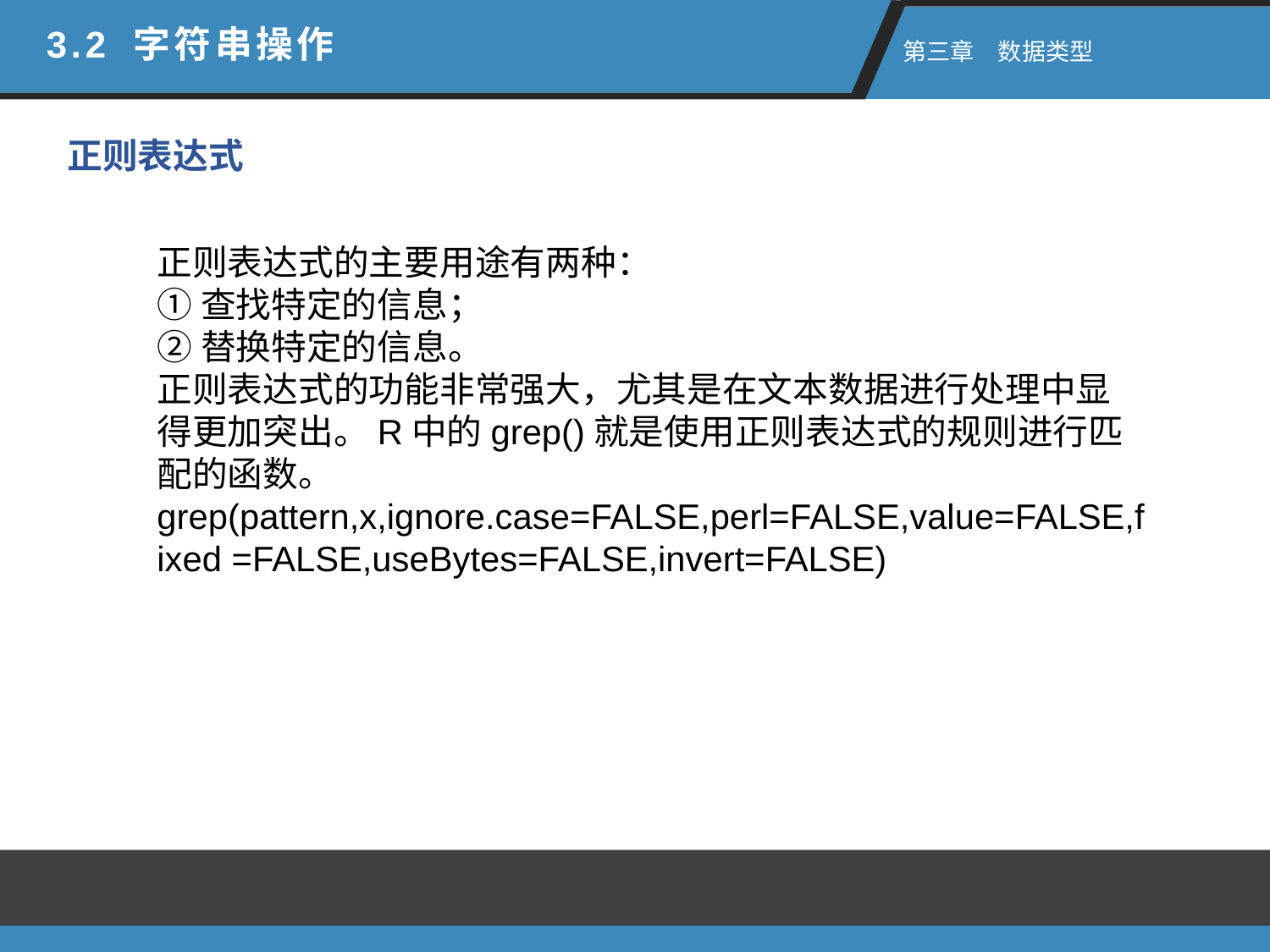

3.2 字符串操作
  第三章　数据类型
正则表达式
正则表达式的主要用途有两种：
①查找特定的信息；
②替换特定的信息。
正则表达式的功能非常强大，尤其是在文本数据进行处理中显得更加突出。R中的grep()就是使用正则表达式的规则进行匹配的函数。
grep(pattern,x,ignore.case=FALSE,perl=FALSE,value=FALSE,fixed =FALSE,useBytes=FALSE,invert=FALSE)